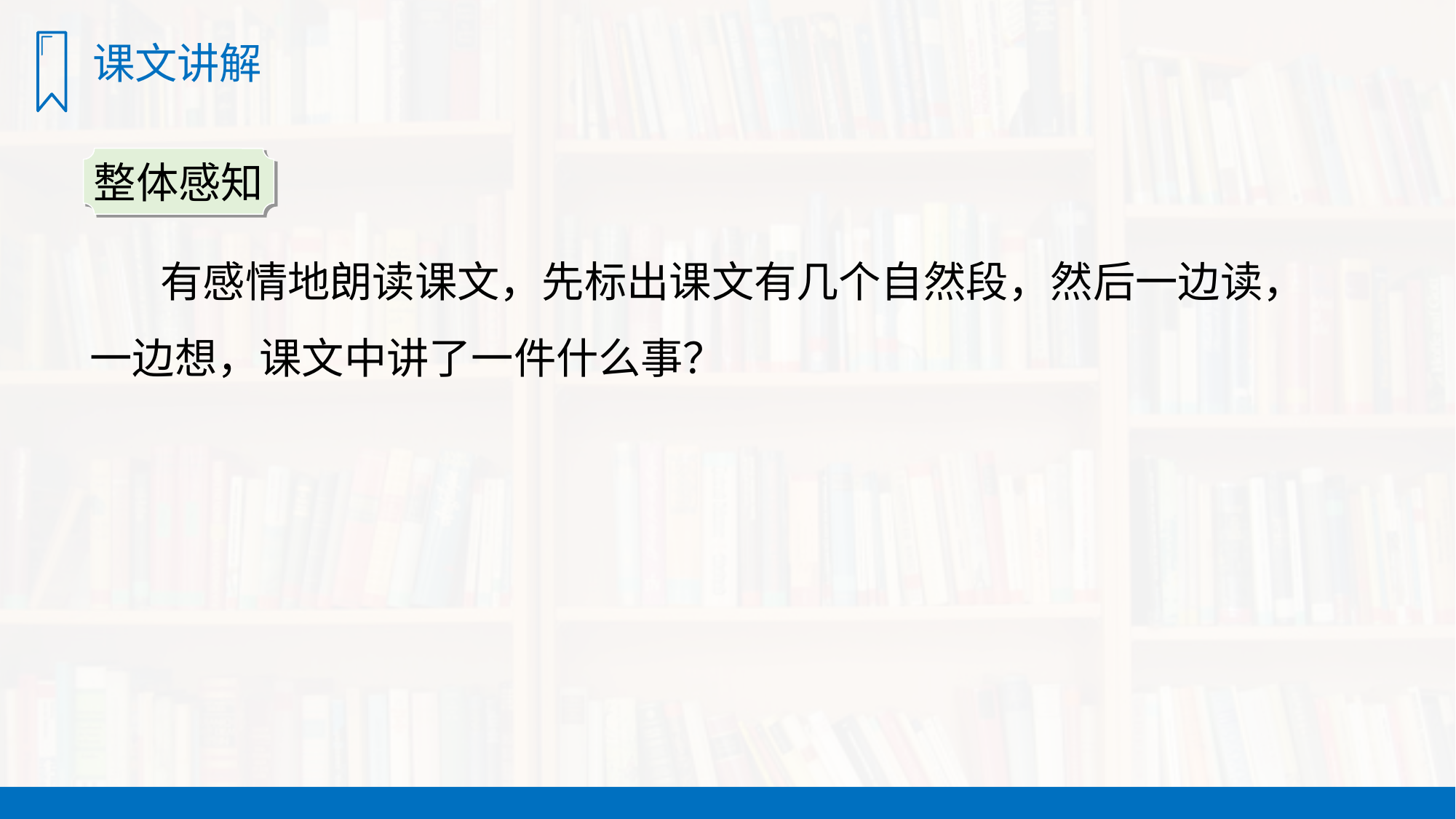

课文讲解
整体感知
　   有感情地朗读课文，先标出课文有几个自然段，然后一边读，一边想，课文中讲了一件什么事？